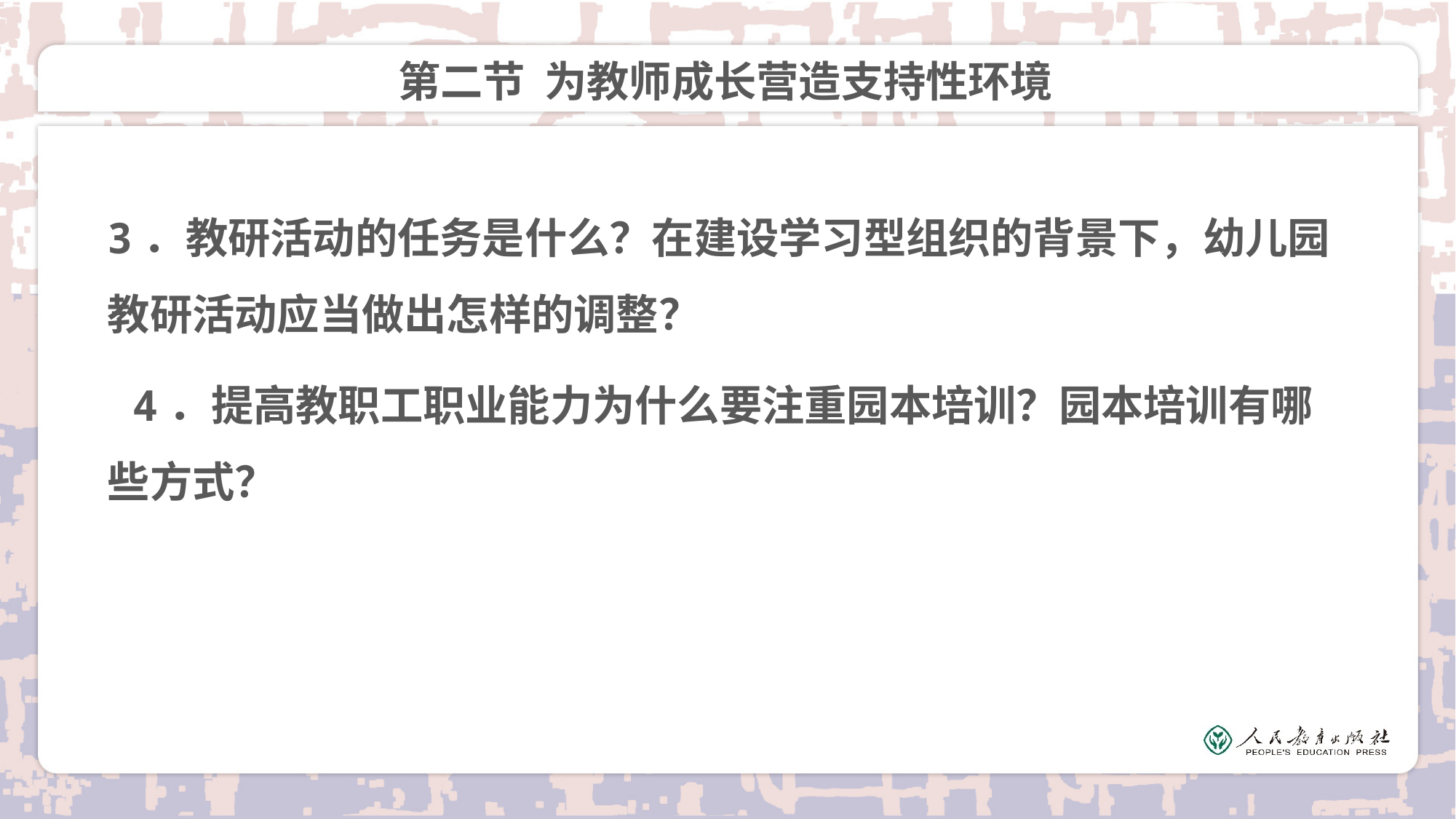

# 第二节  为教师成长营造支持性环境
3．教研活动的任务是什么？在建设学习型组织的背景下，幼儿园教研活动应当做出怎样的调整？
 4．提高教职工职业能力为什么要注重园本培训？园本培训有哪些方式？